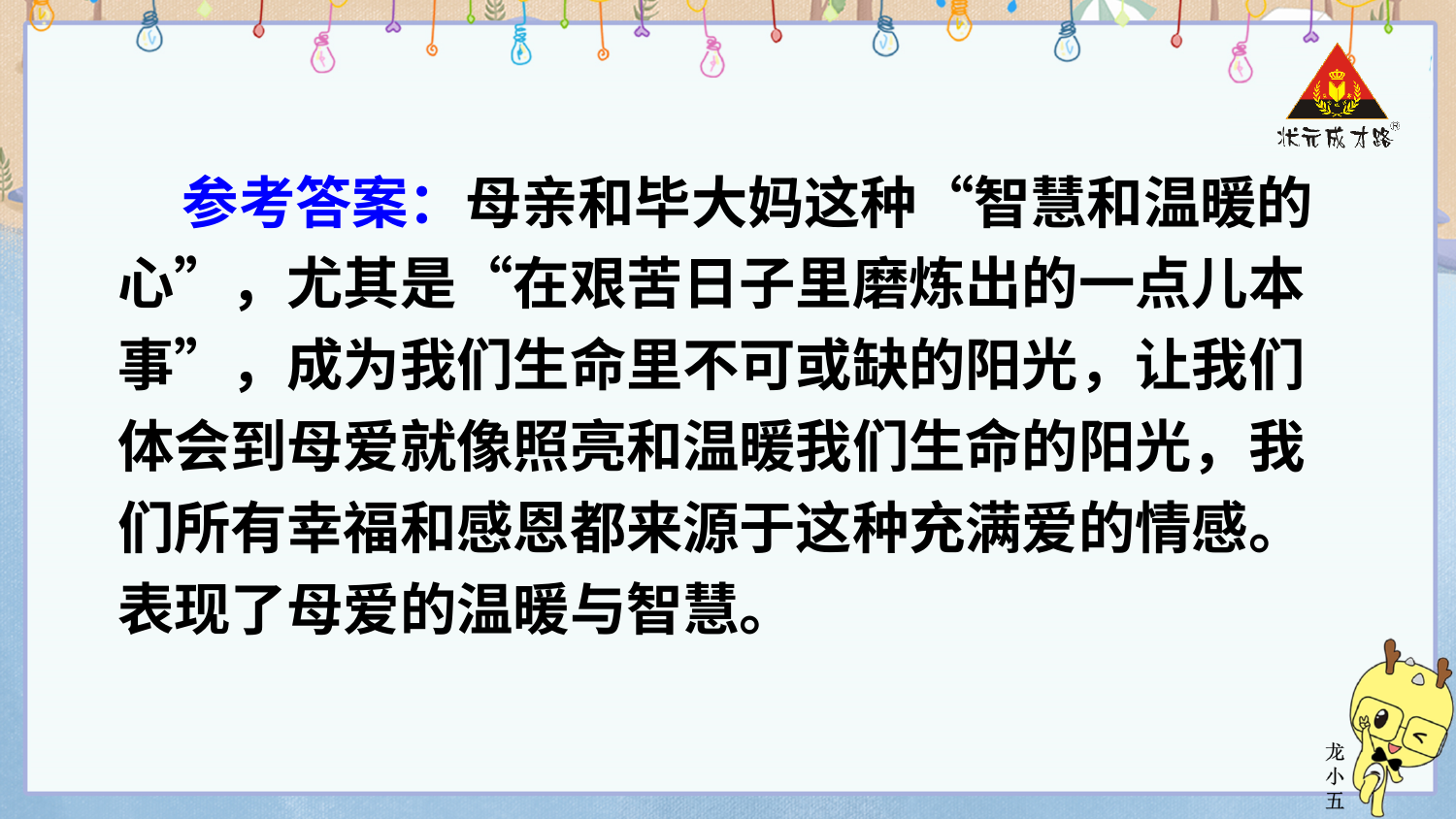

参考答案：母亲和毕大妈这种“智慧和温暖的心”，尤其是“在艰苦日子里磨炼出的一点儿本事”，成为我们生命里不可或缺的阳光，让我们体会到母爱就像照亮和温暖我们生命的阳光，我们所有幸福和感恩都来源于这种充满爱的情感。表现了母爱的温暖与智慧。